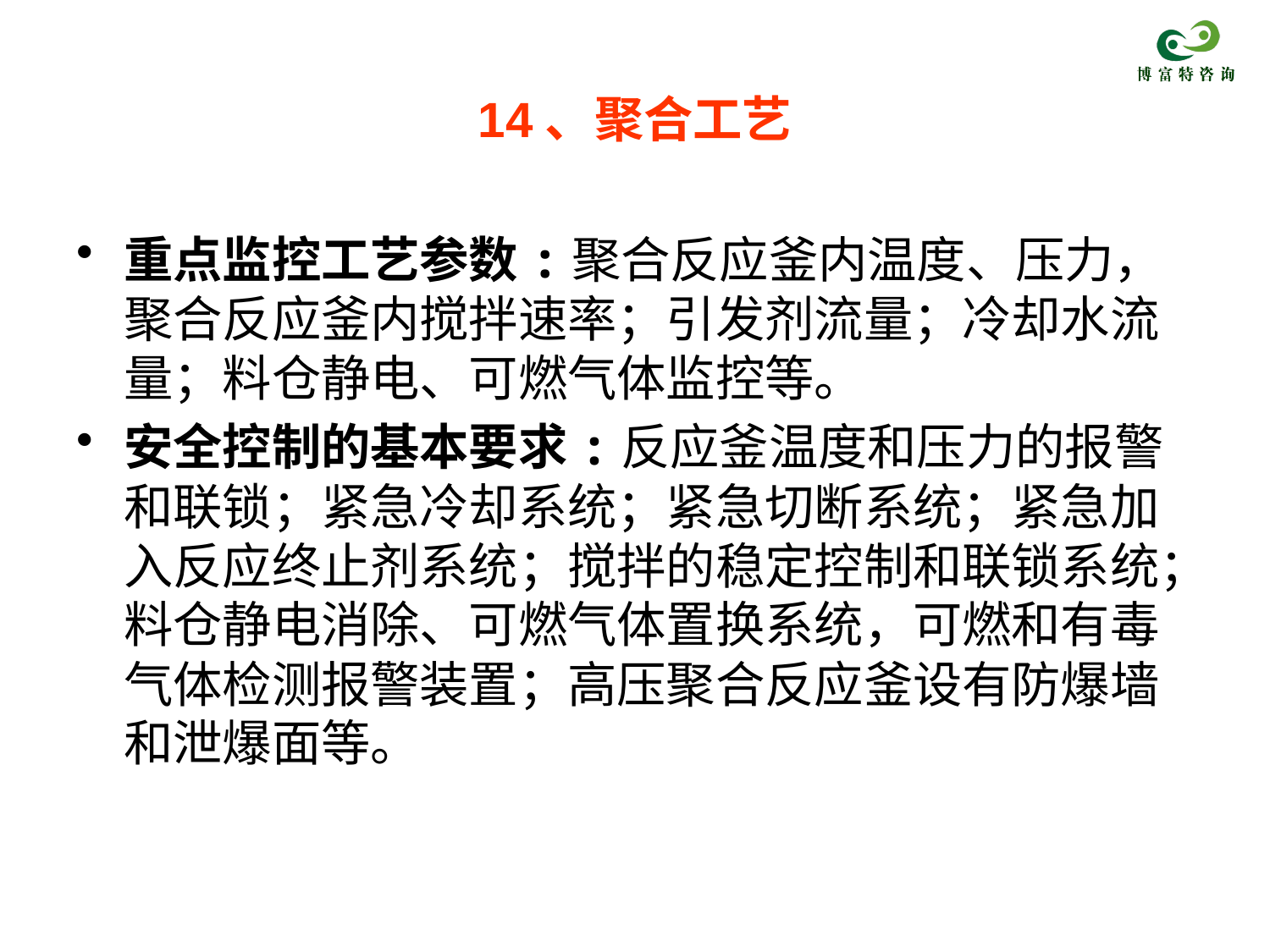

# 14、聚合工艺
重点监控工艺参数:聚合反应釜内温度、压力，聚合反应釜内搅拌速率；引发剂流量；冷却水流量；料仓静电、可燃气体监控等。
安全控制的基本要求:反应釜温度和压力的报警和联锁；紧急冷却系统；紧急切断系统；紧急加入反应终止剂系统；搅拌的稳定控制和联锁系统；料仓静电消除、可燃气体置换系统，可燃和有毒气体检测报警装置；高压聚合反应釜设有防爆墙和泄爆面等。